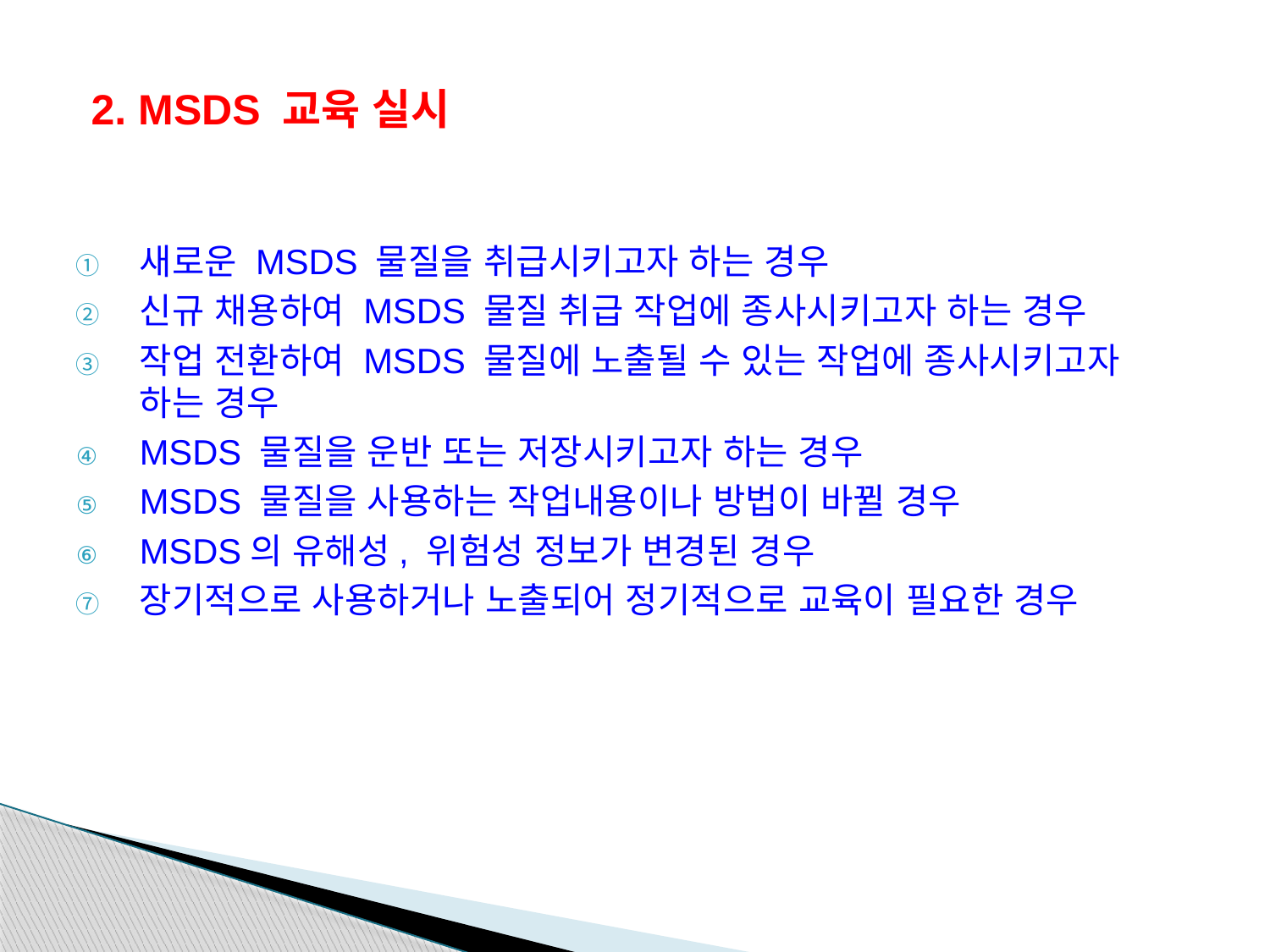

2. MSDS 교육 실시

새로운 MSDS 물질을 취급시키고자 하는 경우
신규 채용하여 MSDS 물질 취급 작업에 종사시키고자 하는 경우
작업 전환하여 MSDS 물질에 노출될 수 있는 작업에 종사시키고자 하는 경우
MSDS 물질을 운반 또는 저장시키고자 하는 경우
MSDS 물질을 사용하는 작업내용이나 방법이 바뀔 경우
MSDS의 유해성, 위험성 정보가 변경된 경우
장기적으로 사용하거나 노출되어 정기적으로 교육이 필요한 경우